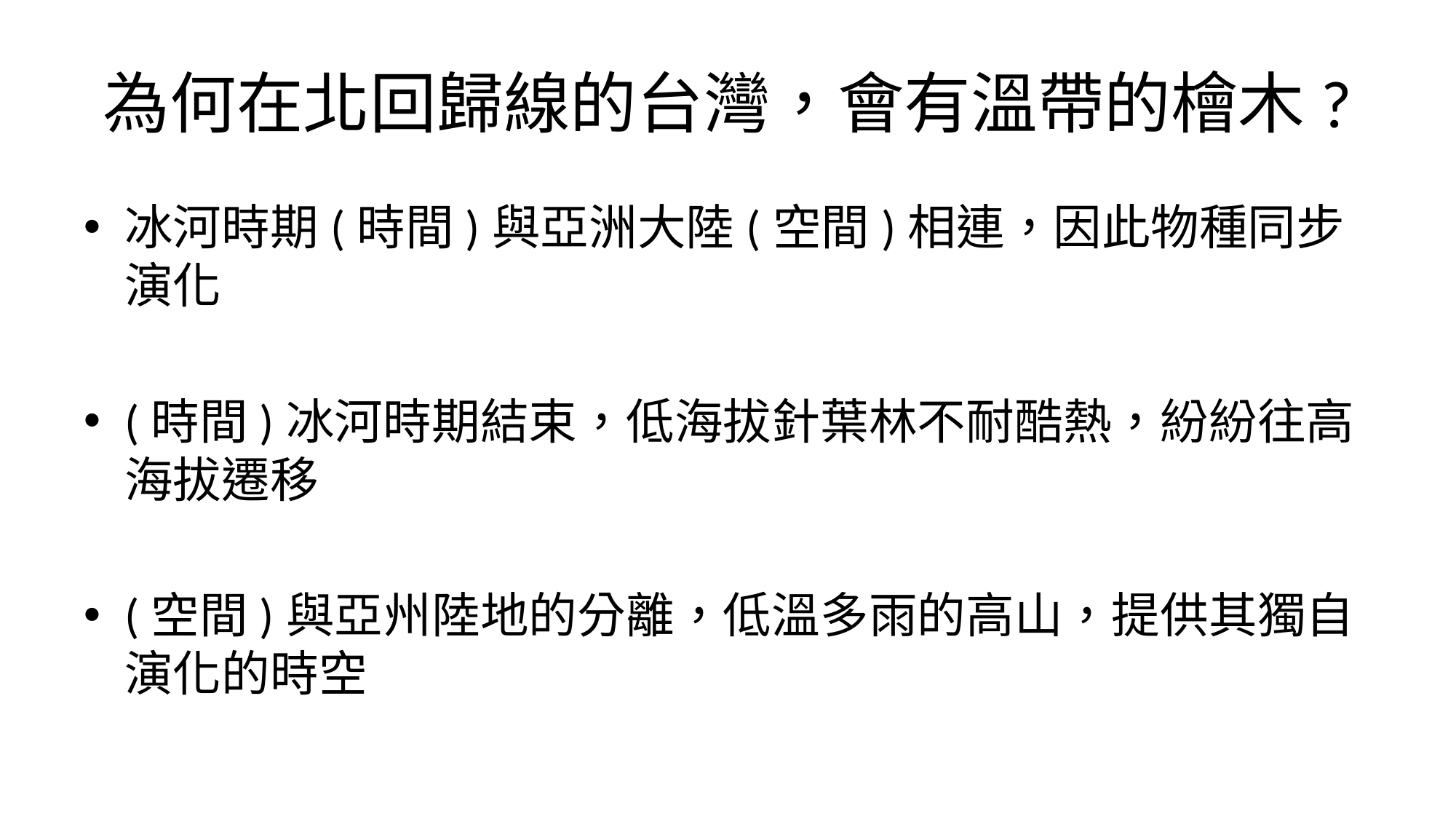

# 為何在北回歸線的台灣，會有溫帶的檜木?
冰河時期(時間)與亞洲大陸(空間)相連，因此物種同步演化

(時間)冰河時期結束，低海拔針葉林不耐酷熱，紛紛往高海拔遷移

(空間)與亞州陸地的分離，低溫多雨的高山，提供其獨自演化的時空